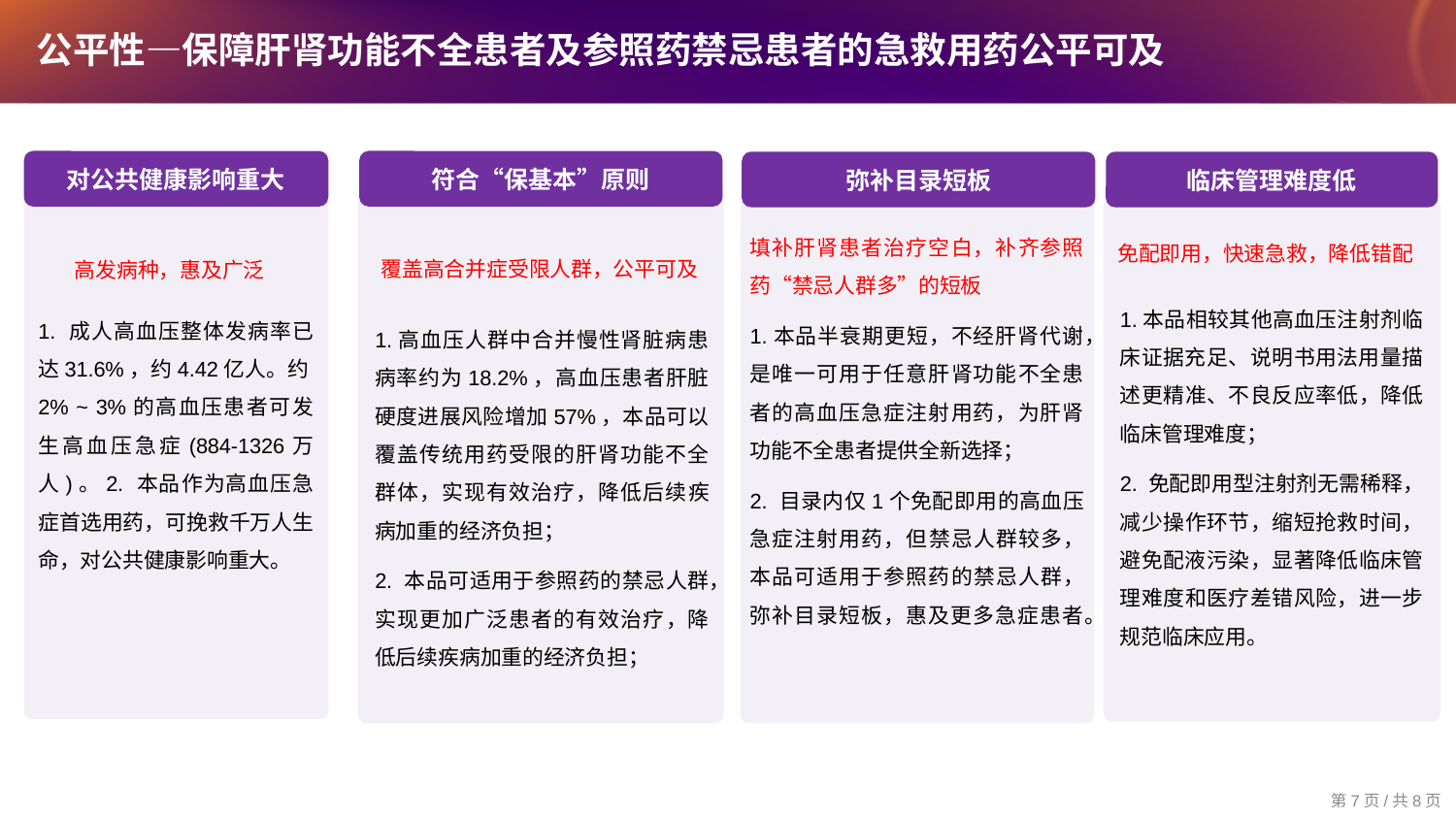

公平性—保障肝肾功能不全患者及参照药禁忌患者的急救用药公平可及
对公共健康影响重大
符合“保基本”原则
弥补目录短板
临床管理难度低

1.本品相较其他高血压注射剂临床证据充足、说明书用法用量描述更精准、不良反应率低，降低临床管理难度；
2. 免配即用型注射剂无需稀释，减少操作环节，缩短抢救时间， 避免配液污染，显著降低临床管理难度和医疗差错风险，进一步规范临床应用。

1. 成人高血压整体发病率已达31.6%，约4.42亿人。约2% ~ 3%的高血压患者可发生高血压急症(884-1326万人)。2. 本品作为高血压急症首选用药，可挽救千万人生命，对公共健康影响重大。

1.高血压人群中合并慢性肾脏病患病率约为18.2%，高血压患者肝脏硬度进展风险增加57%，本品可以覆盖传统用药受限的肝肾功能不全群体，实现有效治疗，降低后续疾病加重的经济负担；
2. 本品可适用于参照药的禁忌人群，实现更加广泛患者的有效治疗，降低后续疾病加重的经济负担；
填补肝肾患者治疗空白，补齐参照药“禁忌人群多”的短板
1.本品半衰期更短，不经肝肾代谢，是唯一可用于任意肝肾功能不全患者的高血压急症注射用药，为肝肾功能不全患者提供全新选择；
2. 目录内仅1个免配即用的高血压急症注射用药，但禁忌人群较多，本品可适用于参照药的禁忌人群，弥补目录短板，惠及更多急症患者。

免配即用，快速急救，降低错配
覆盖高合并症受限人群，公平可及
高发病种，惠及广泛
第7页/共8页